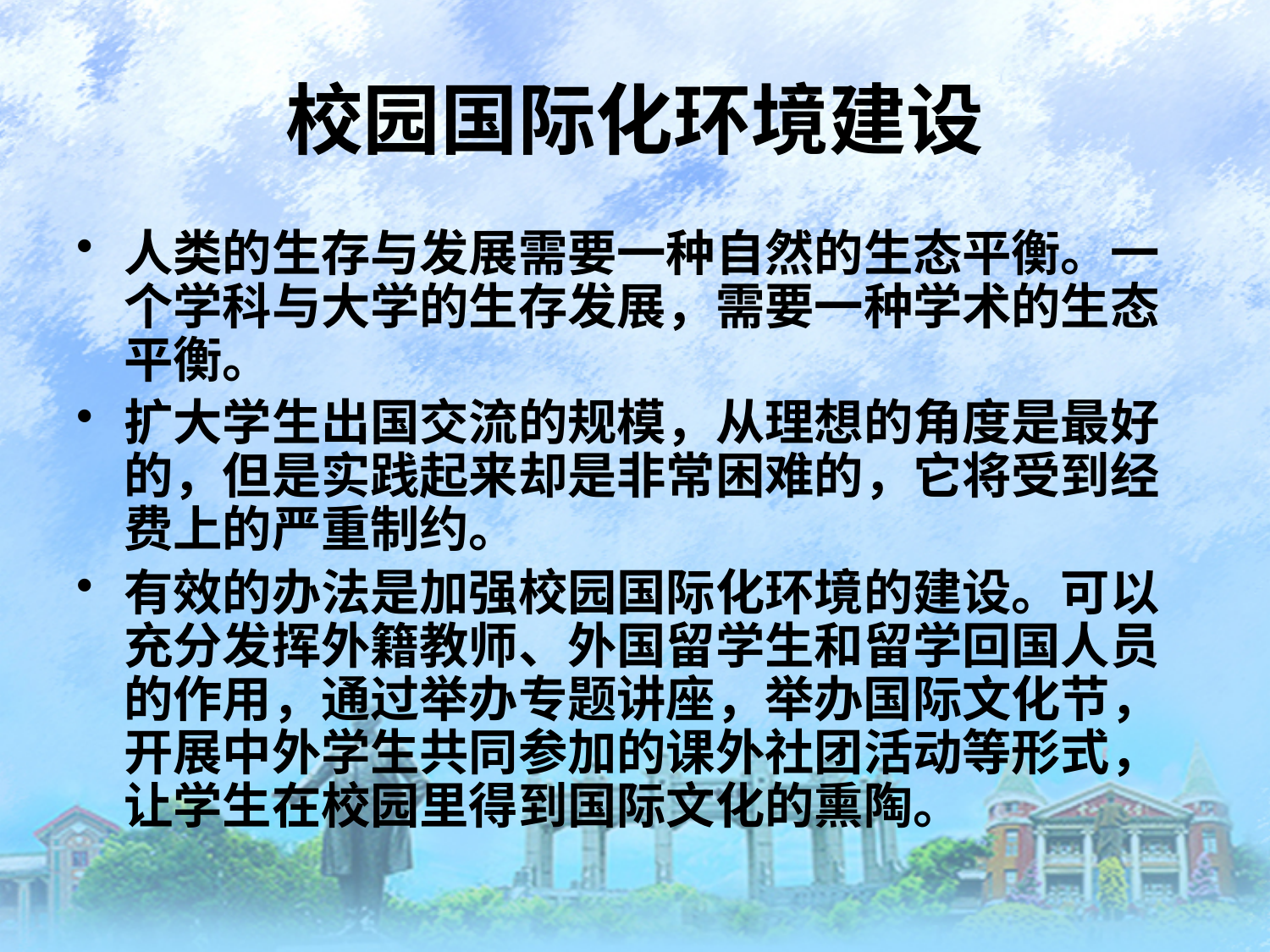

# 校园国际化环境建设
人类的生存与发展需要一种自然的生态平衡。一个学科与大学的生存发展，需要一种学术的生态平衡。
扩大学生出国交流的规模，从理想的角度是最好的，但是实践起来却是非常困难的，它将受到经费上的严重制约。
有效的办法是加强校园国际化环境的建设。可以充分发挥外籍教师、外国留学生和留学回国人员的作用，通过举办专题讲座，举办国际文化节，开展中外学生共同参加的课外社团活动等形式，让学生在校园里得到国际文化的熏陶。